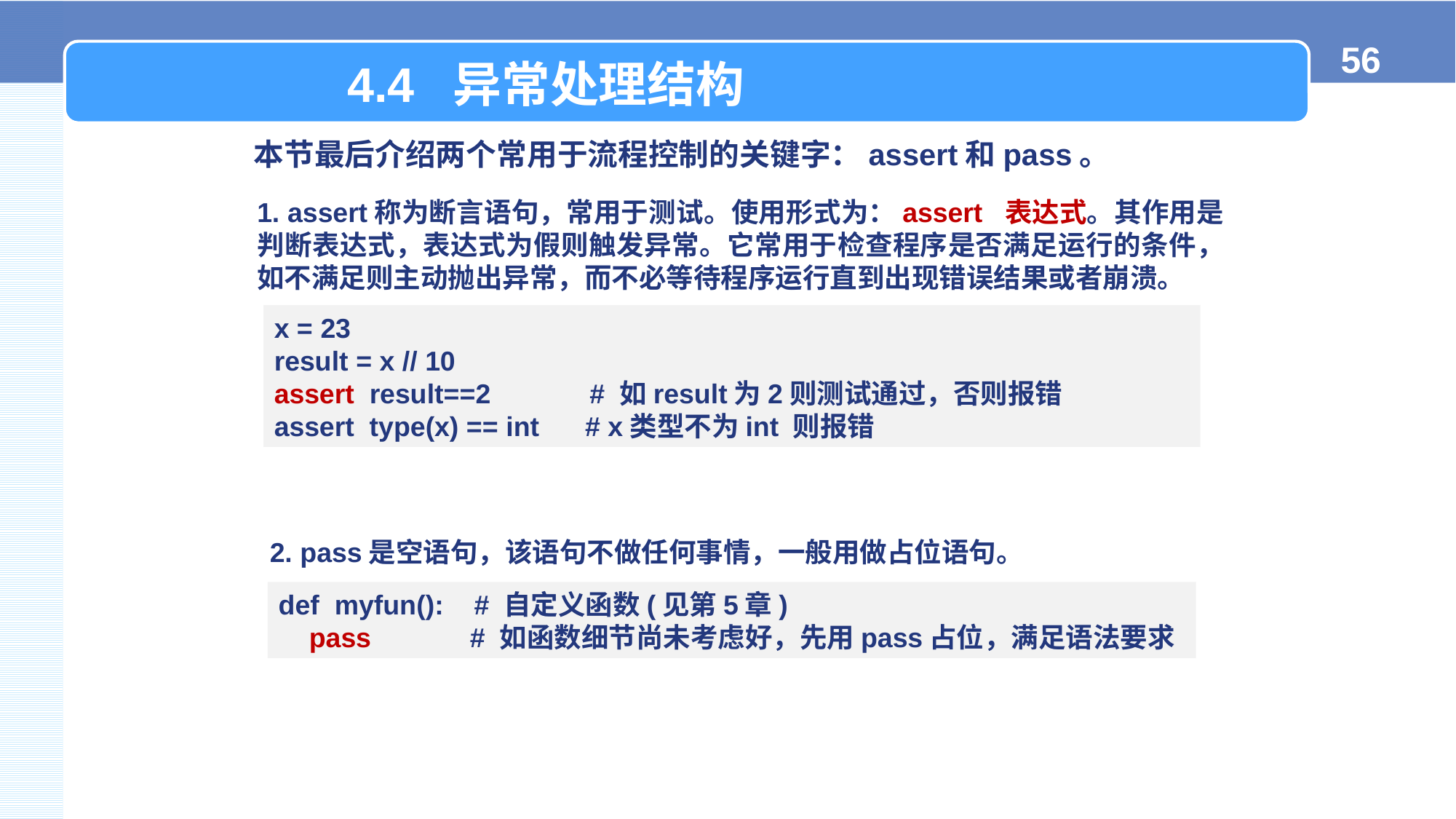

4.4  异常处理结构
本节最后介绍两个常用于流程控制的关键字：assert和pass。
1. assert称为断言语句，常用于测试。使用形式为：assert  表达式。其作用是判断表达式，表达式为假则触发异常。它常用于检查程序是否满足运行的条件，如不满足则主动抛出异常，而不必等待程序运行直到出现错误结果或者崩溃。
x = 23
result = x // 10
assert  result==2             # 如result为2则测试通过，否则报错
assert  type(x) == int      # x类型不为int 则报错
2. pass是空语句，该语句不做任何事情，一般用做占位语句。
def  myfun():    # 自定义函数(见第5章)
    pass             # 如函数细节尚未考虑好，先用pass占位，满足语法要求